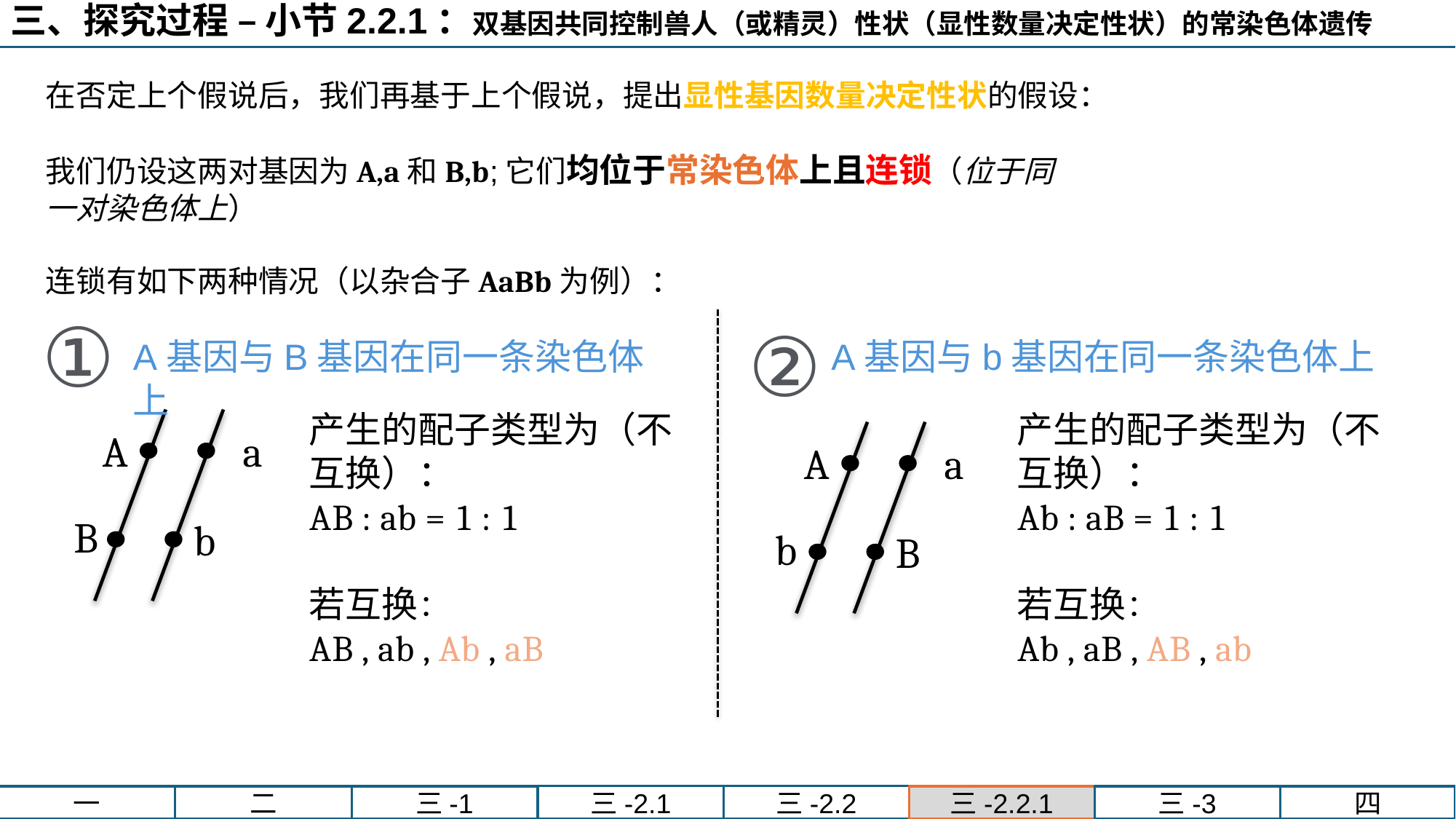

在否定上个假说后，我们再基于上个假说，提出显性基因数量决定性状的假设：

我们仍设这两对基因为A,a和B,b;它们均位于常染色体上且连锁（位于同一对染色体上）

连锁有如下两种情况（以杂合子AaBb为例）：
①
②
A基因与B基因在同一条染色体上
A基因与b基因在同一条染色体上
产生的配子类型为（不互换）：
AB : ab = 1 : 1

若互换：
AB , ab , Ab , aB
产生的配子类型为（不互换）：
Ab : aB = 1 : 1

若互换：
Ab , aB , AB , ab
a
A
a
A

B
b
b
B